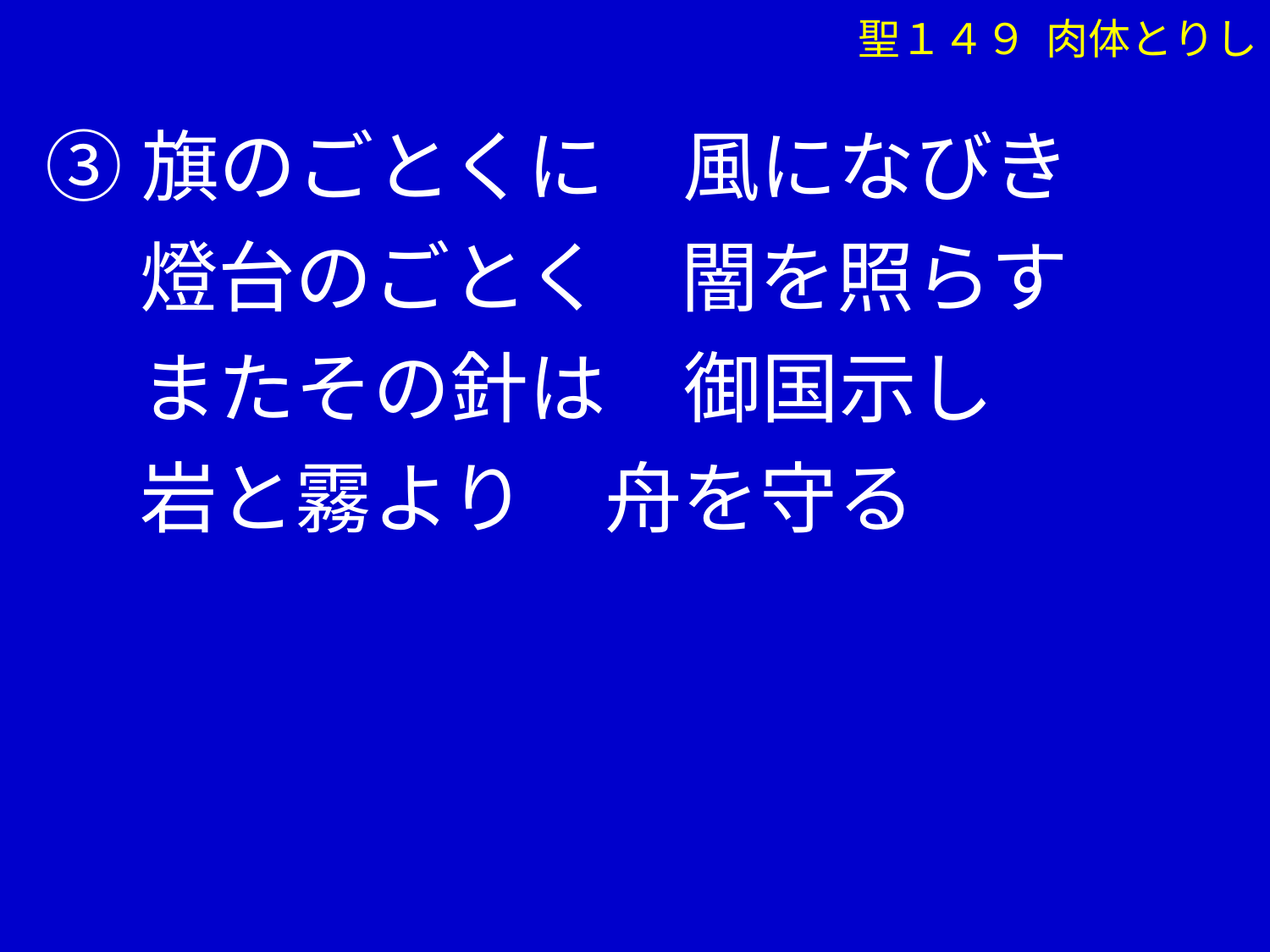

③旗のごとくに　風になびき
　 燈台のごとく　闇を照らす
　 またその針は　御国示し
　 岩と霧より　舟を守る

聖１４９  肉体とりし